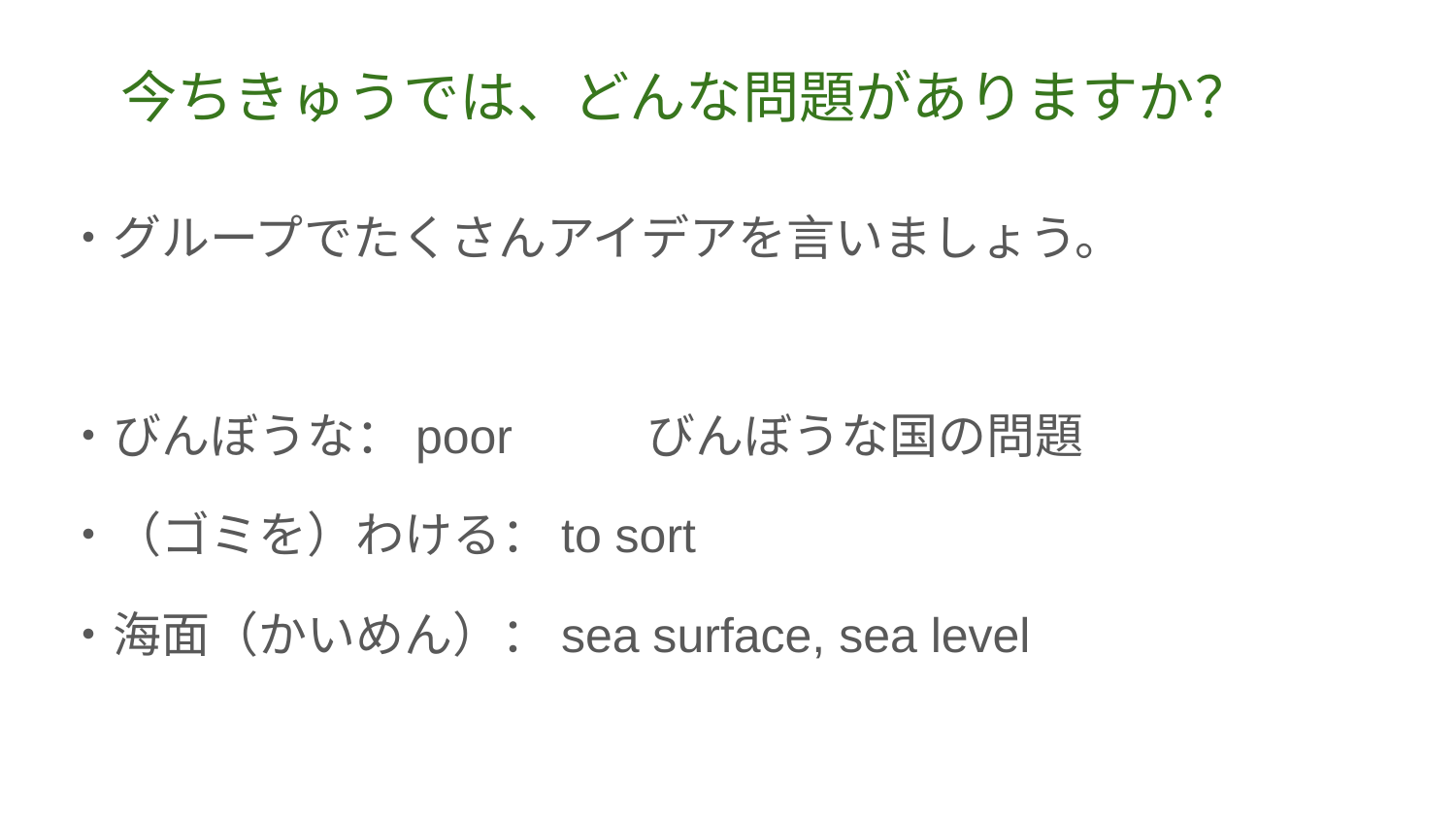

# 今ちきゅうでは、どんな問題がありますか？
・グループでたくさんアイデアを言いましょう。

・びんぼうな：poor     	びんぼうな国の問題
・（ゴミを）わける：to sort
・海面（かいめん）：sea surface, sea level